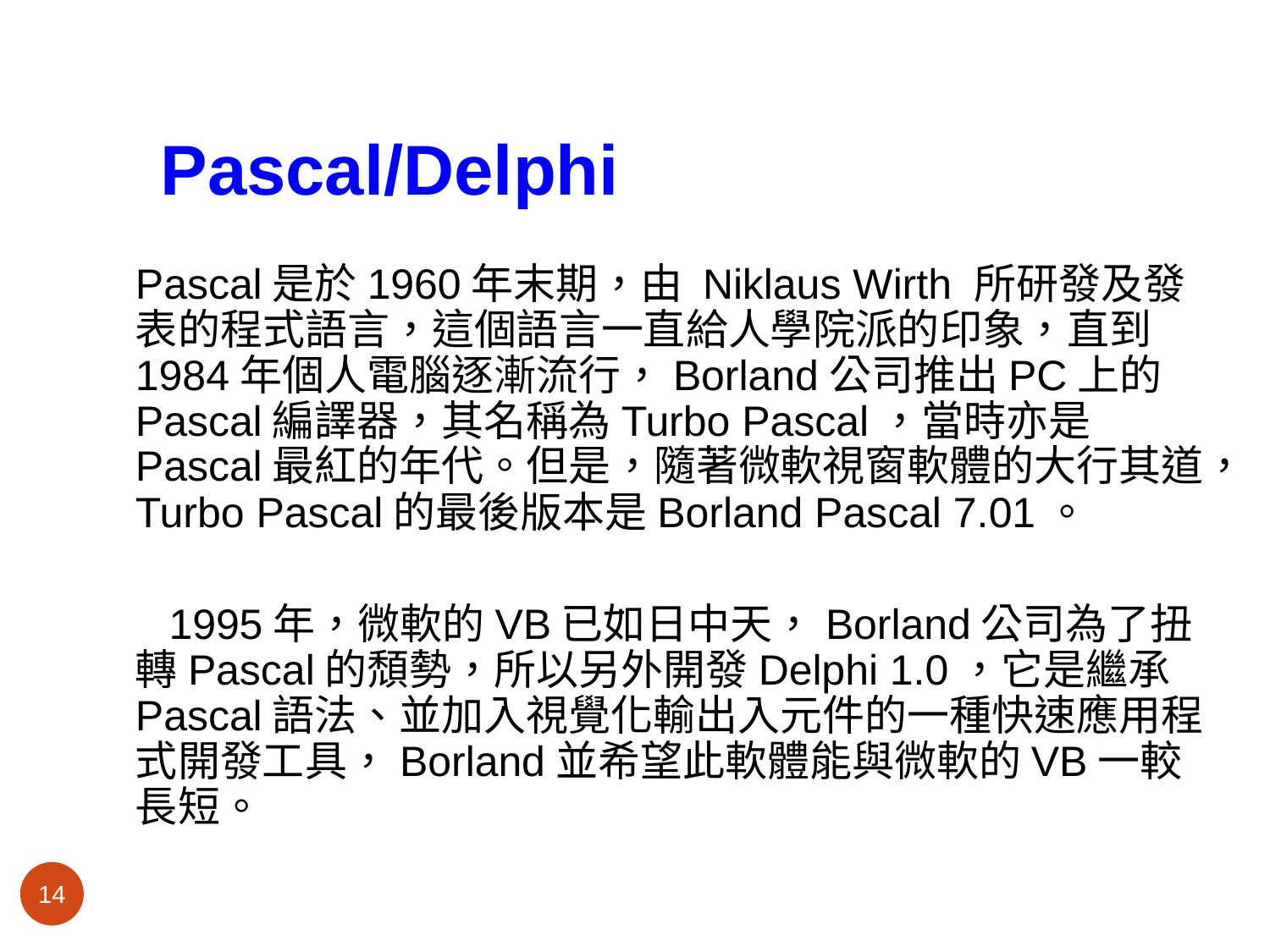

# Pascal/Delphi
	Pascal是於1960年末期，由 Niklaus Wirth 所研發及發表的程式語言，這個語言一直給人學院派的印象，直到1984年個人電腦逐漸流行，Borland公司推出PC上的Pascal編譯器，其名稱為Turbo Pascal，當時亦是Pascal最紅的年代。但是，隨著微軟視窗軟體的大行其道，Turbo Pascal的最後版本是Borland Pascal 7.01。

　  1995年，微軟的VB已如日中天，Borland公司為了扭轉Pascal的頹勢，所以另外開發Delphi 1.0，它是繼承Pascal語法、並加入視覺化輸出入元件的一種快速應用程式開發工具，Borland並希望此軟體能與微軟的VB一較長短。
14